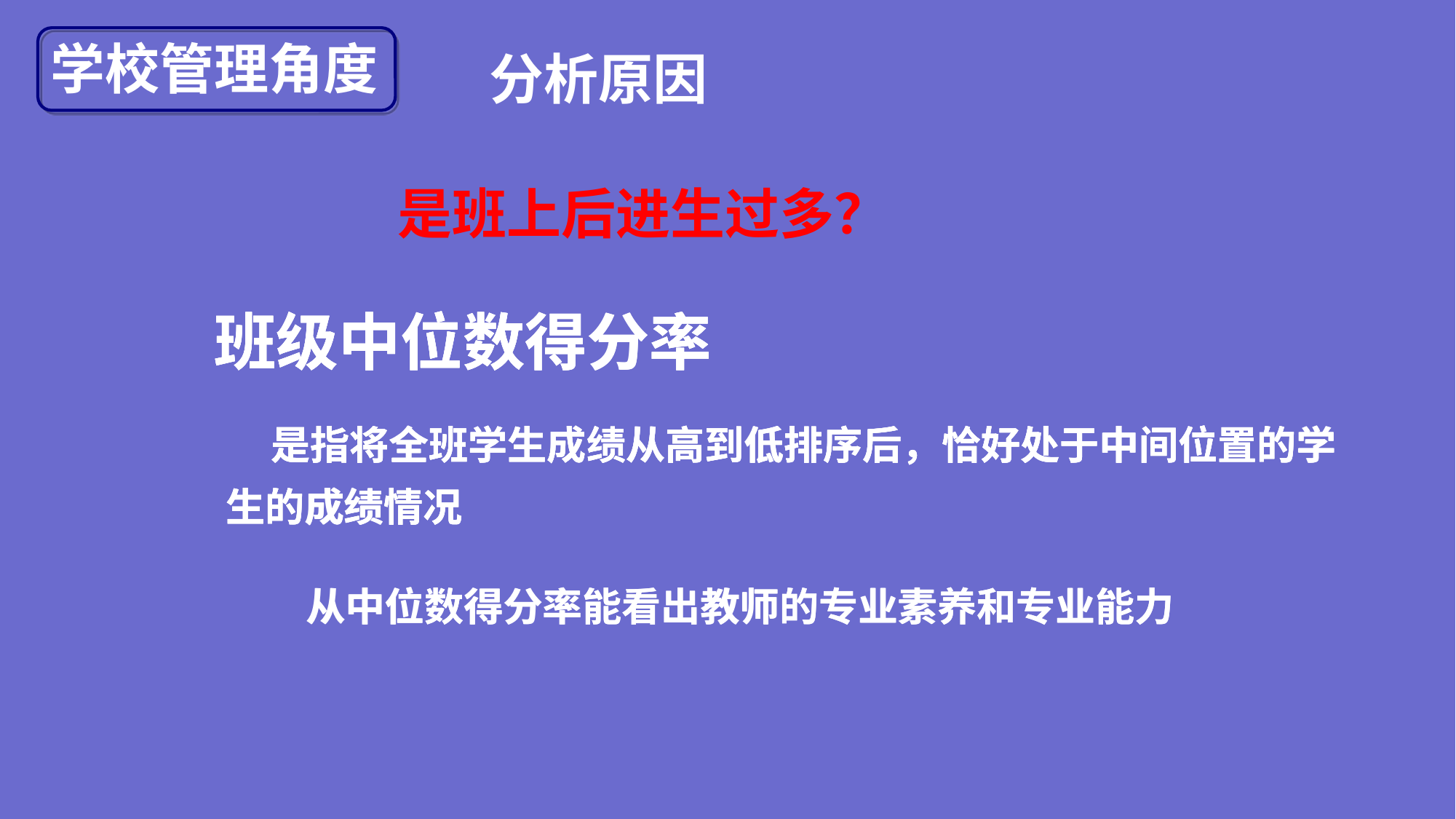

学校管理角度

分析原因
是班上后进生过多？
班级中位数得分率
班级中位数得分率
班级中位数得分率
    是指将全班学生成绩从高到低排序后，恰好处于中间位置的学生的成绩情况
    是指将全班学生成绩从高到低排序后，恰好处于中间位置的学生的成绩情况
    是指将全班学生成绩从高到低排序后，恰好处于中间位置的学生的成绩情况
从中位数得分率能看出教师的专业素养和专业能力
从中位数得分率能看出教师的专业素养和专业能力